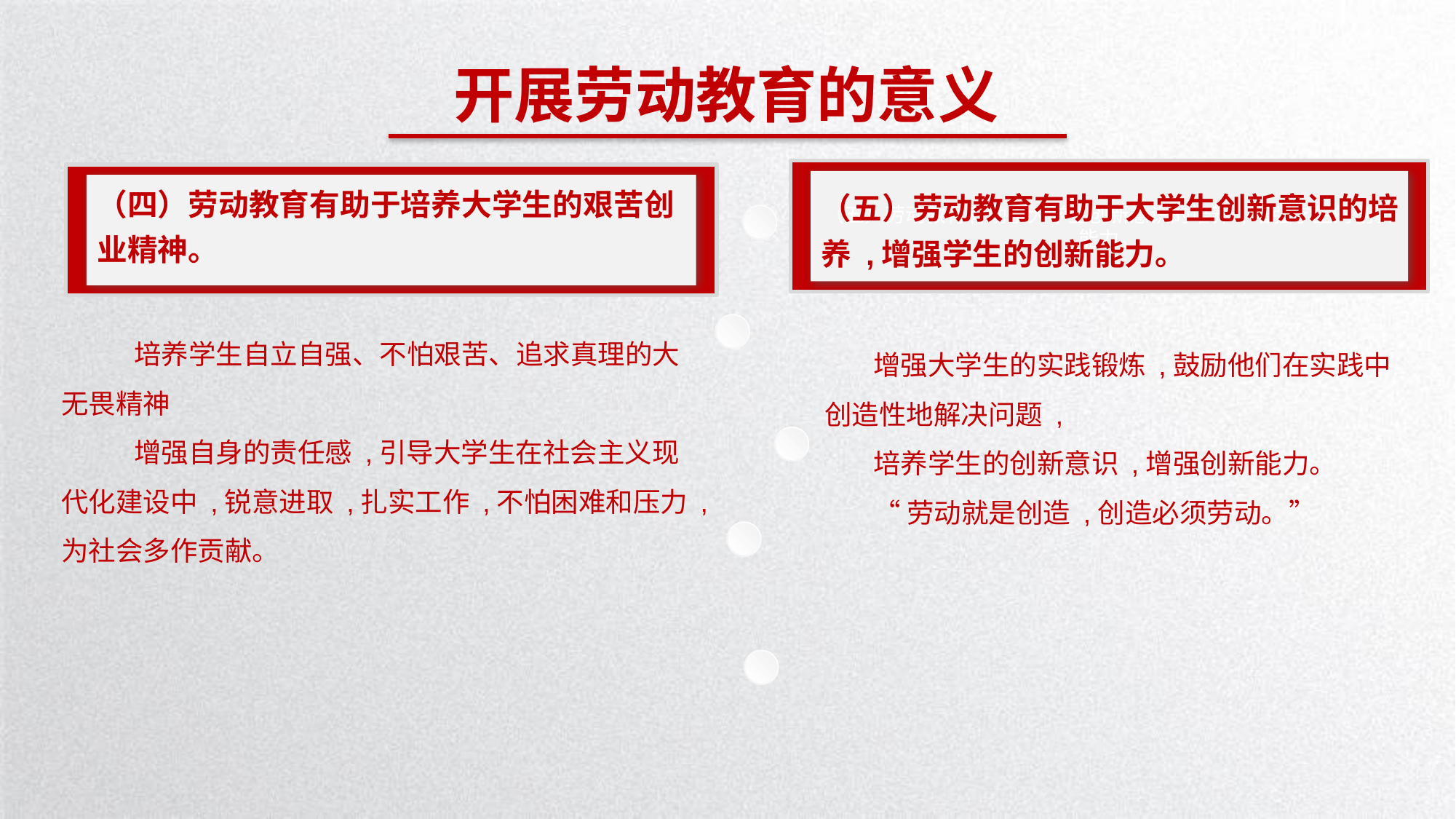

开展劳动教育的意义

（五）劳动教育有助于大学生创新意识的培养 ,增强学生的创新能力。

（四）劳动教育有助于培养大学生的艰苦创业精神。
（五）劳动教育有助于大学生创新意识的培养 ,增强学生的创新能力。

培养学生自立自强、不怕艰苦、追求真理的大无畏精神
增强自身的责任感 ,引导大学生在社会主义现代化建设中 ,锐意进取 ,扎实工作 ,不怕困难和压力 ,为社会多作贡献。
增强大学生的实践锻炼 ,鼓励他们在实践中创造性地解决问题 ,
培养学生的创新意识 ,增强创新能力。
“劳动就是创造 ,创造必须劳动。”